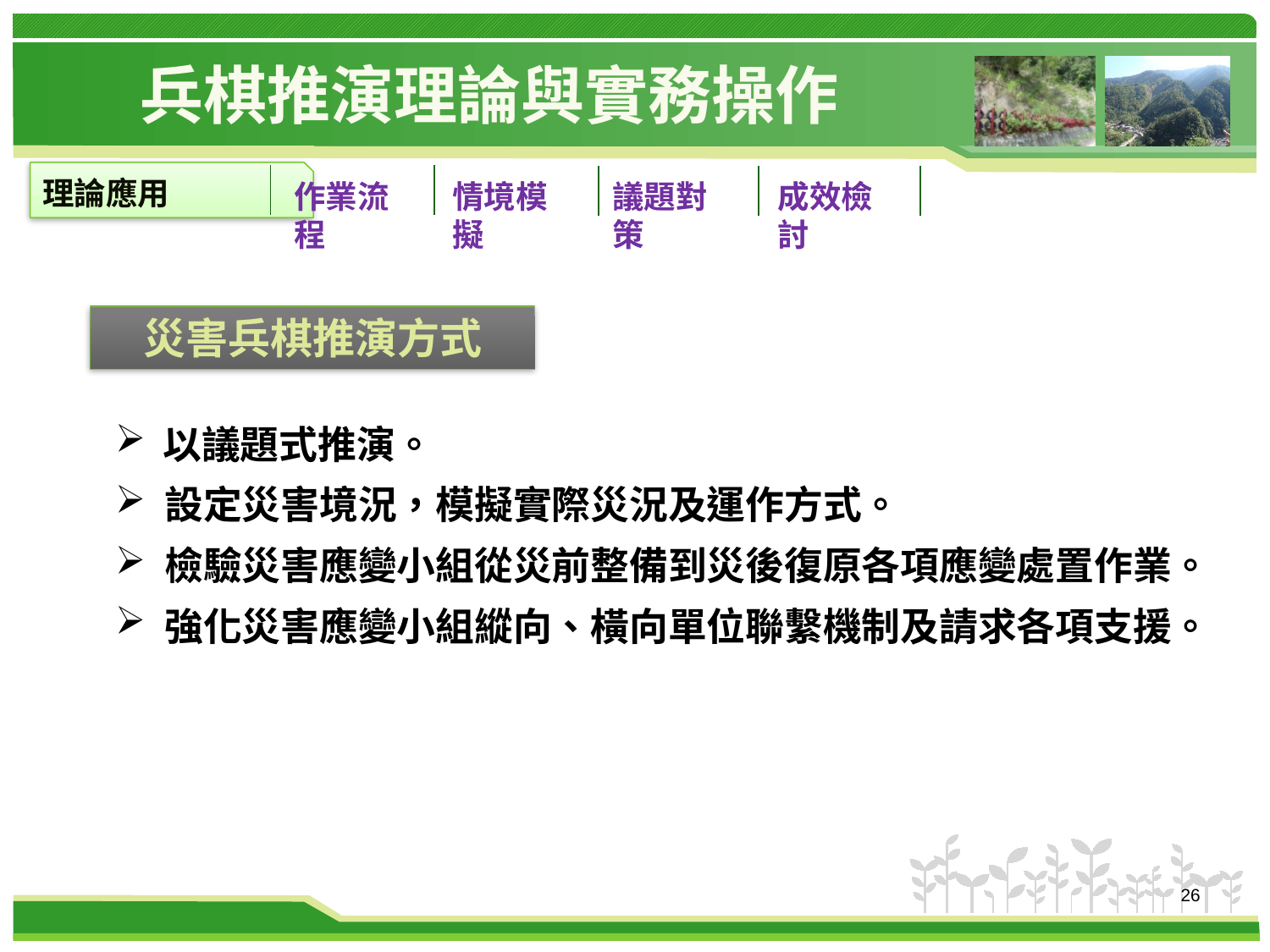

# 兵棋推演理論與實務操作
理論應用
作業流程
情境模擬
議題對策
成效檢討
災害兵棋推演方式
以議題式推演。
設定災害境況，模擬實際災況及運作方式。
檢驗災害應變小組從災前整備到災後復原各項應變處置作業。
強化災害應變小組縱向、橫向單位聯繫機制及請求各項支援。
26